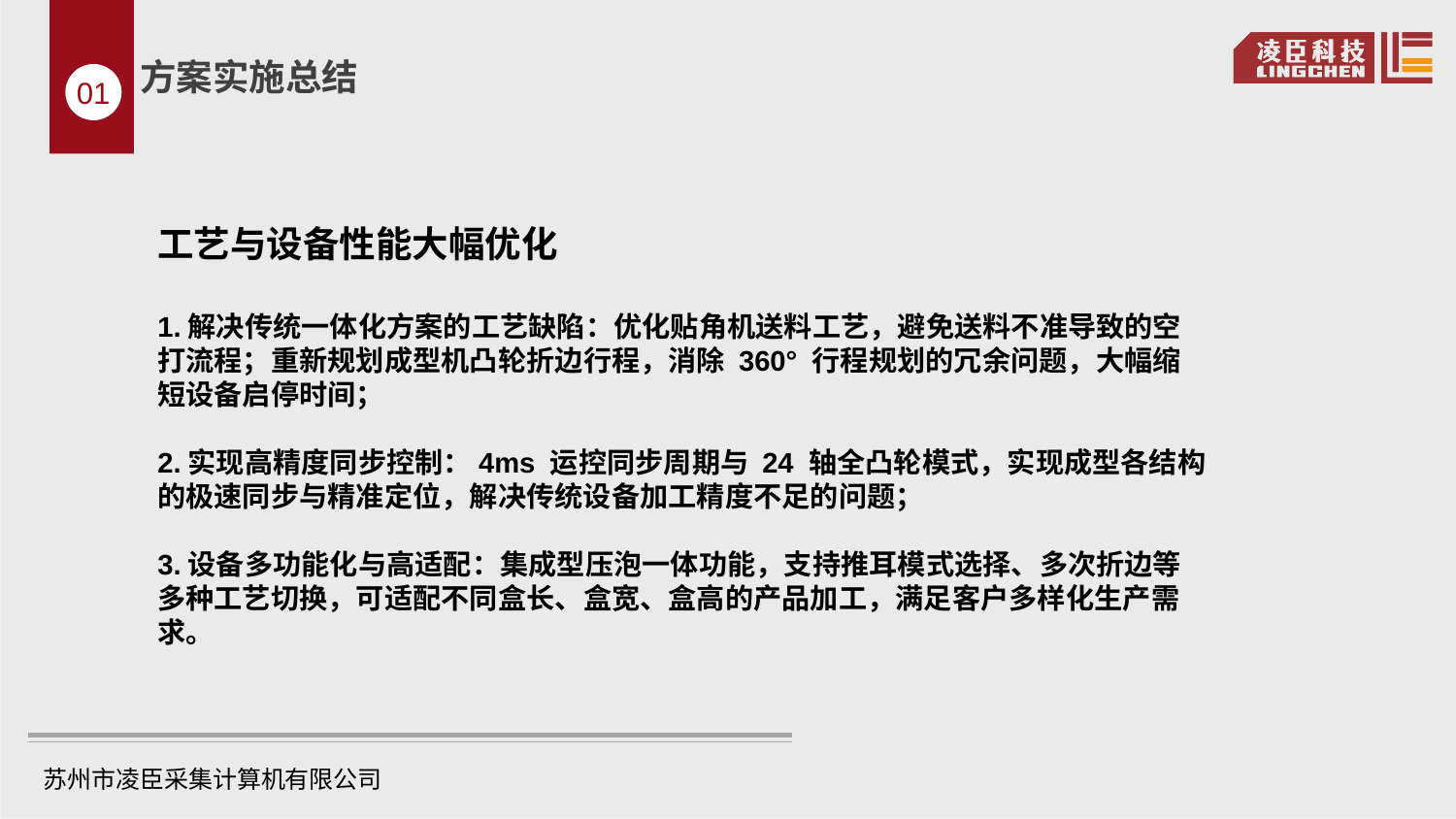

方案实施总结

01
工艺与设备性能大幅优化

1.解决传统一体化方案的工艺缺陷：优化贴角机送料工艺，避免送料不准导致的空打流程；重新规划成型机凸轮折边行程，消除 360° 行程规划的冗余问题，大幅缩短设备启停时间；

2.实现高精度同步控制：4ms 运控同步周期与 24 轴全凸轮模式，实现成型各结构的极速同步与精准定位，解决传统设备加工精度不足的问题；

3.设备多功能化与高适配：集成型压泡一体功能，支持推耳模式选择、多次折边等多种工艺切换，可适配不同盒长、盒宽、盒高的产品加工，满足客户多样化生产需求。